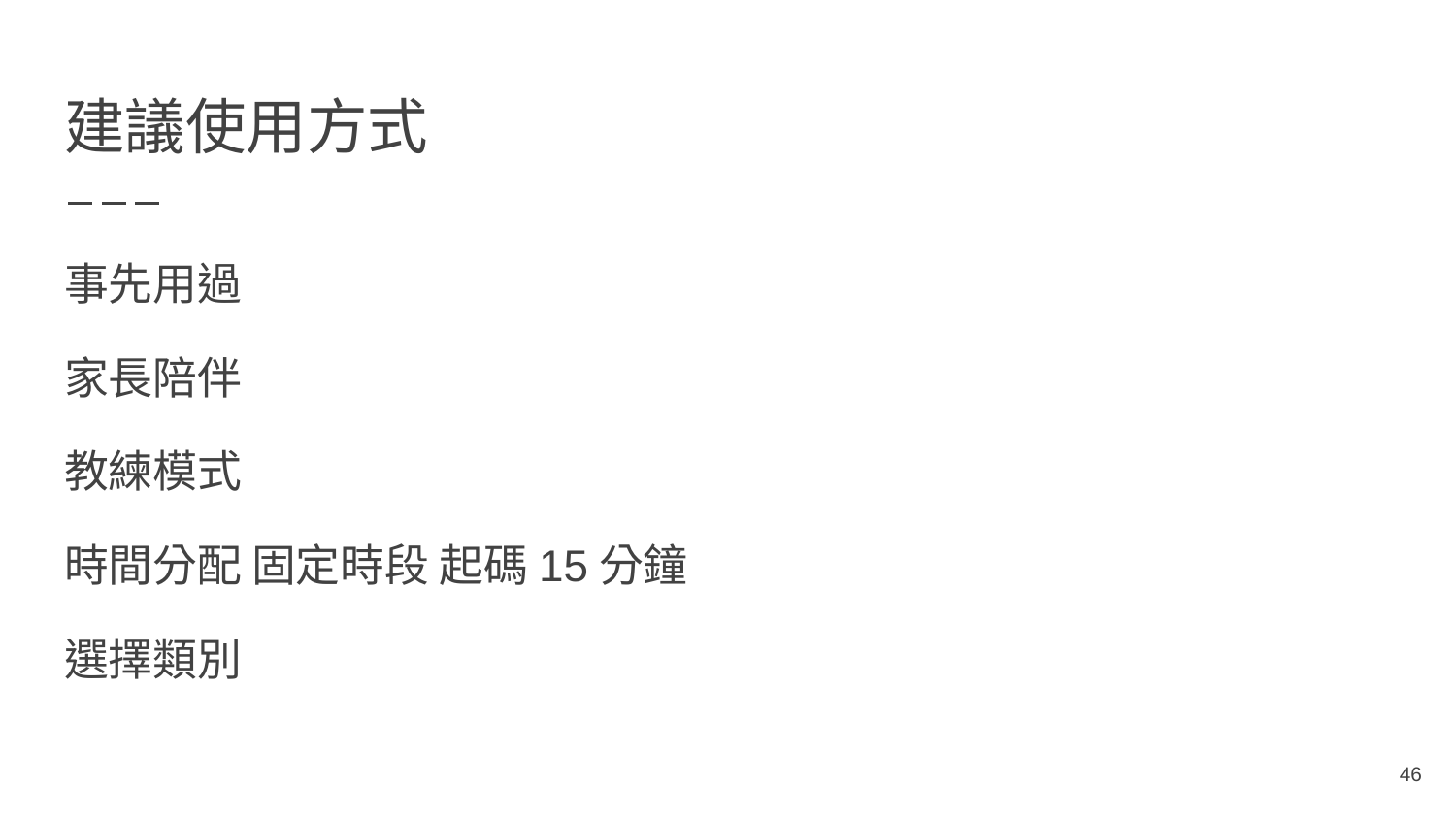

# 建議使用方式
事先用過
家長陪伴
教練模式
時間分配 固定時段 起碼15分鐘
選擇類別
46